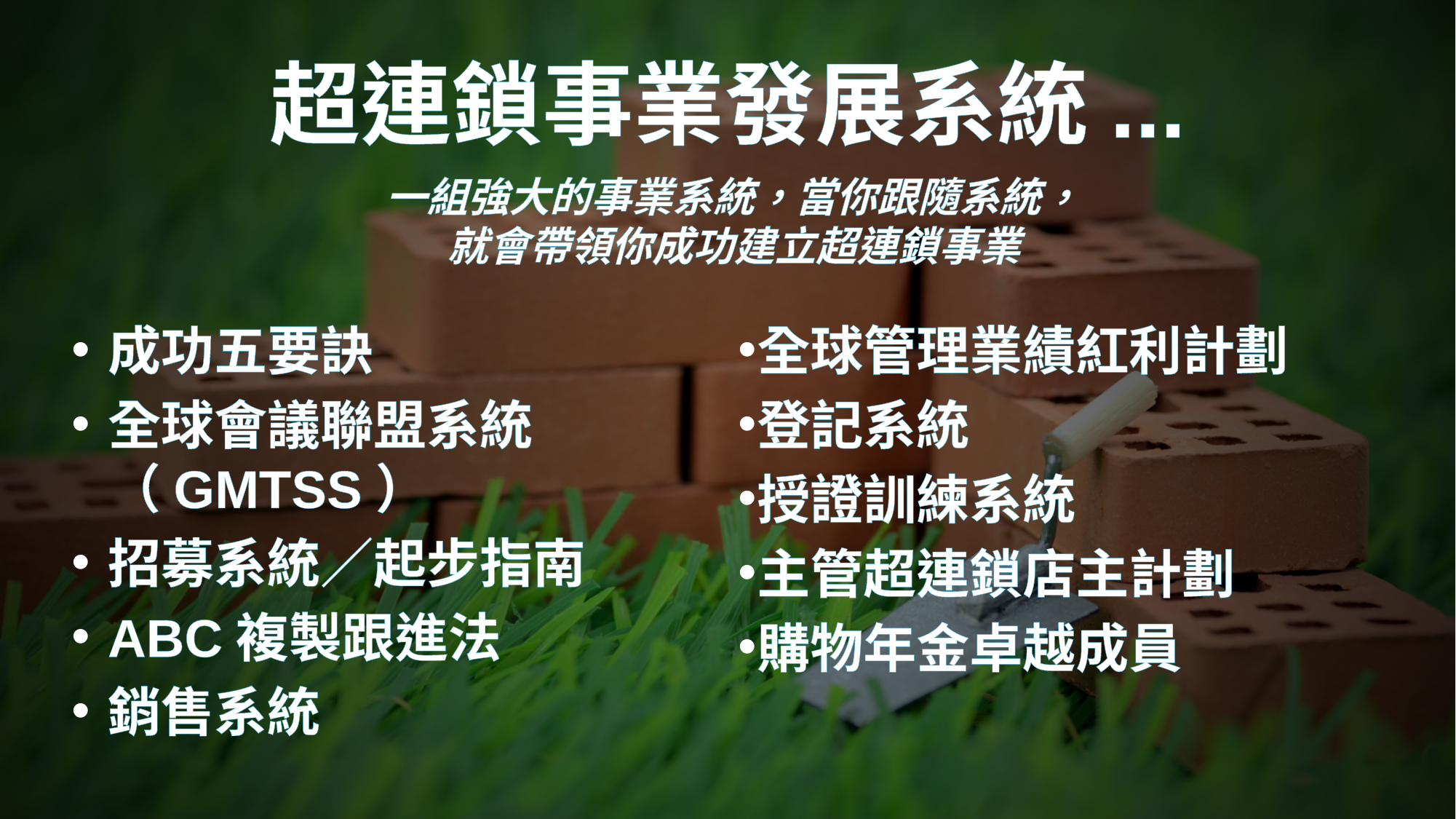

超連鎖事業發展系統...
一組強大的事業系統，當你跟隨系統，
就會帶領你成功建立超連鎖事業
成功五要訣
全球會議聯盟系統（GMTSS）
招募系統／起步指南
ABC複製跟進法
銷售系統

全球管理業績紅利計劃
登記系統
授證訓練系統
主管超連鎖店主計劃
購物年金卓越成員